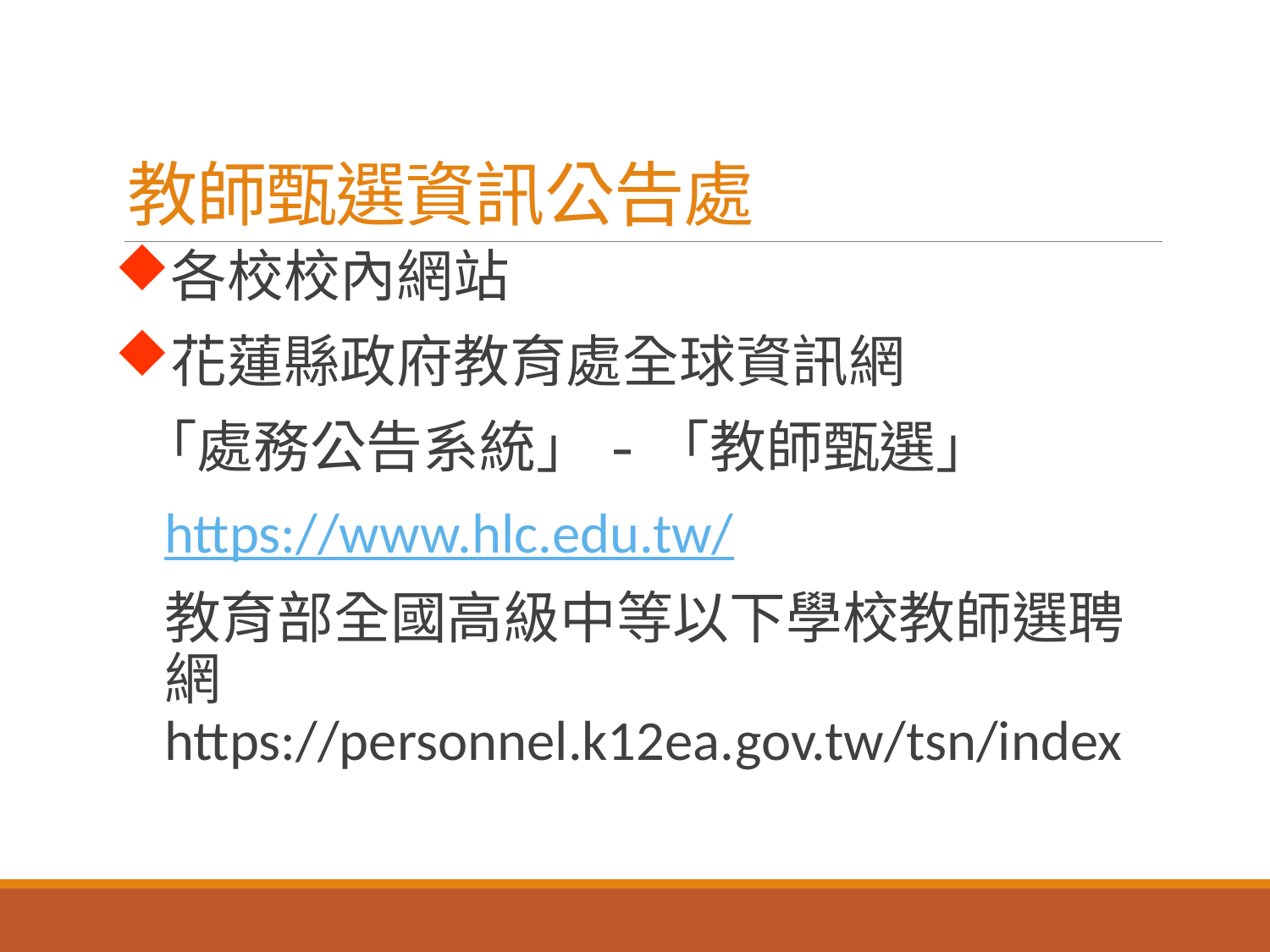

# 教師甄選資訊公告處
各校校內網站
花蓮縣政府教育處全球資訊網
 「處務公告系統」-「教師甄選」
https://www.hlc.edu.tw/
教育部全國高級中等以下學校教師選聘網　 https://personnel.k12ea.gov.tw/tsn/index